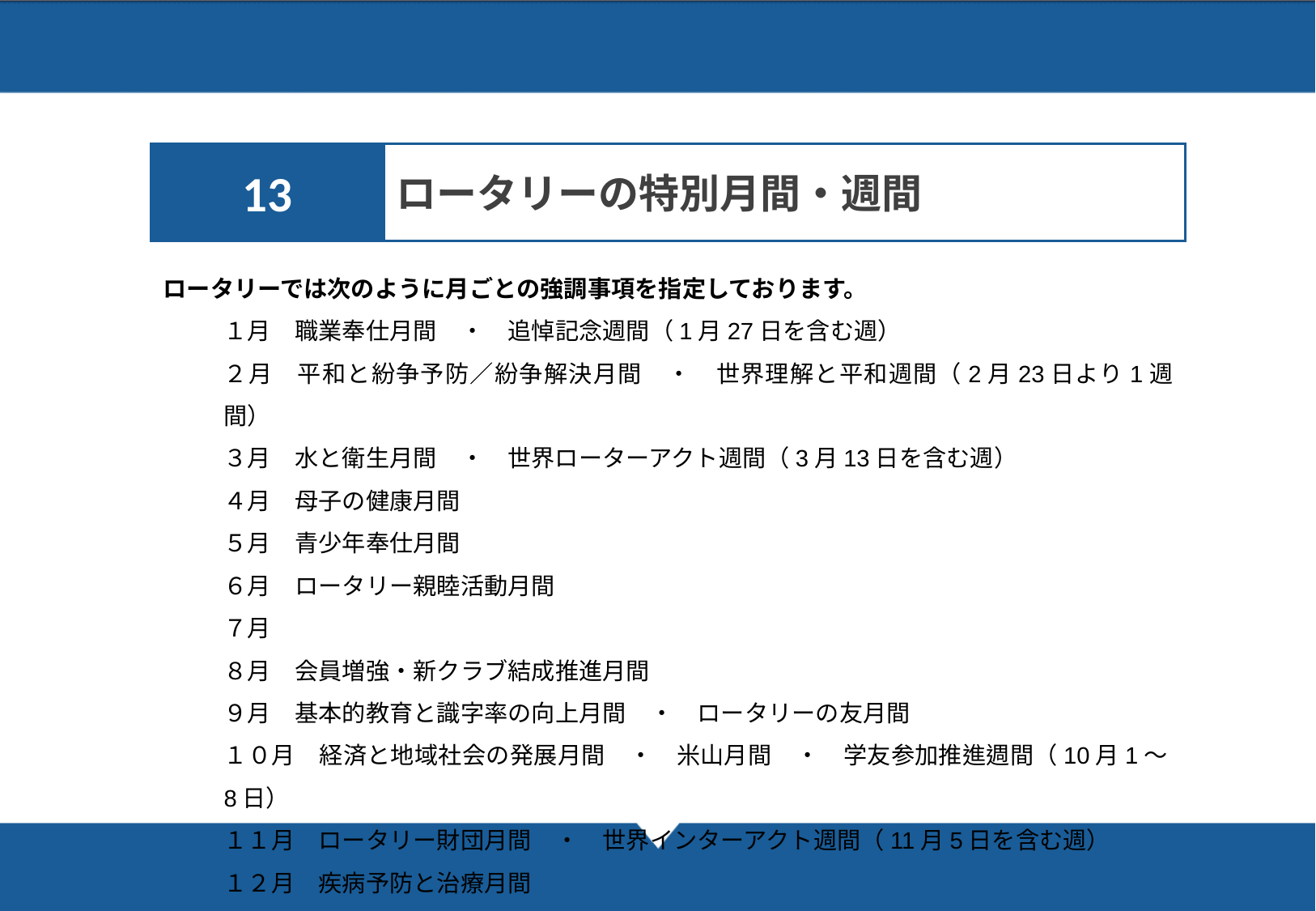

40
13
ロータリーの特別月間・週間
ロータリーでは次のように月ごとの強調事項を指定しております。
１月　職業奉仕月間　・　追悼記念週間（1月27日を含む週）
２月　平和と紛争予防／紛争解決月間　・　世界理解と平和週間（2月23日より1週間）
３月　水と衛生月間　・　世界ローターアクト週間（3月13日を含む週）
４月　母子の健康月間
５月　青少年奉仕月間
６月　ロータリー親睦活動月間
７月
８月　会員増強・新クラブ結成推進月間
９月　基本的教育と識字率の向上月間　・　ロータリーの友月間
１０月　経済と地域社会の発展月間　・　米山月間　・　学友参加推進週間（10月1～8日）
１１月　ロータリー財団月間　・　世界インターアクト週間（11月5日を含む週）
１２月　疾病予防と治療月間
XX University　Name